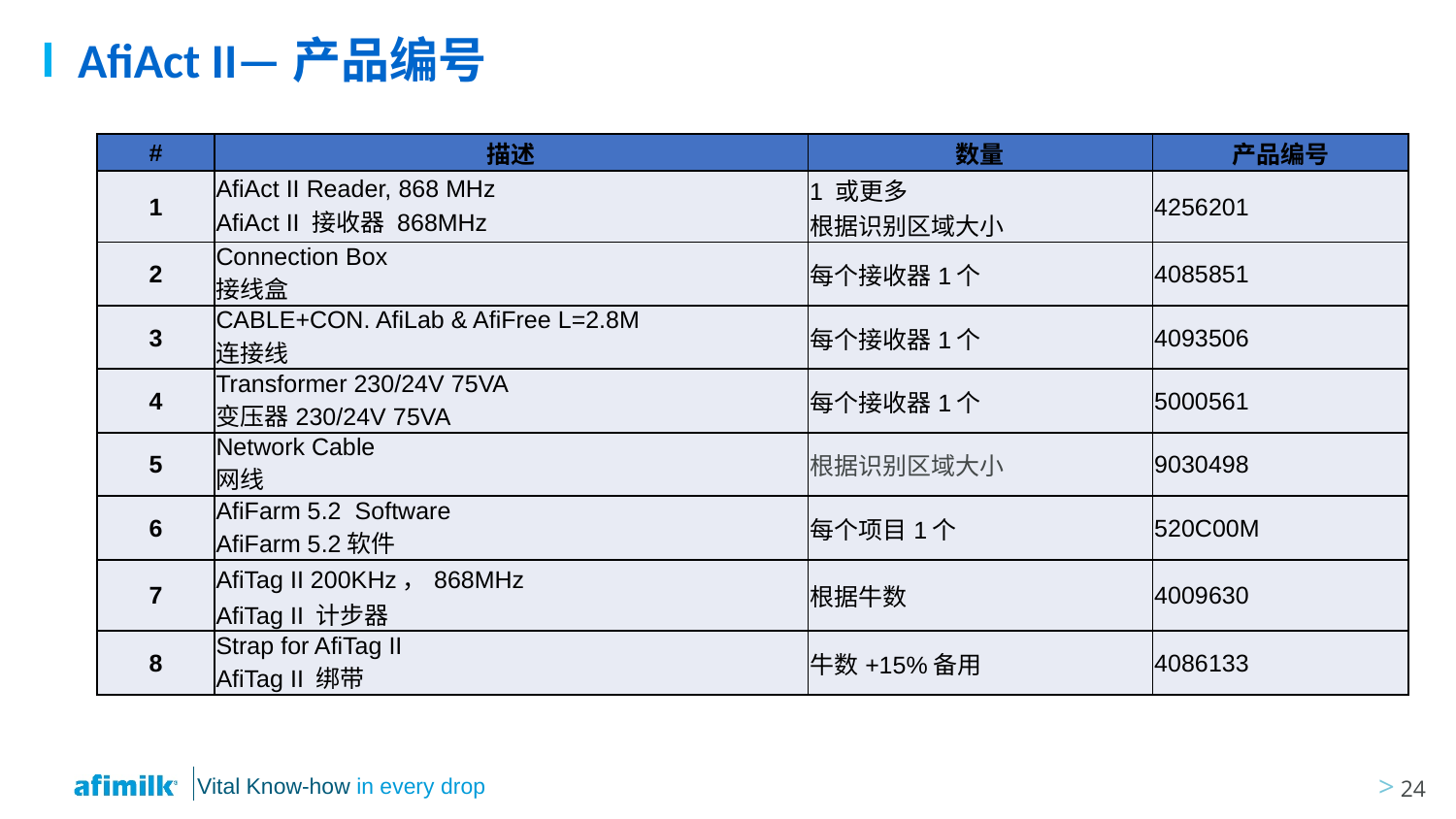

# AfiAct II—产品编号
| # | 描述 | 数量 | 产品编号 |
| --- | --- | --- | --- |
| 1 | AfiAct II Reader, 868 MHz AfiAct II 接收器 868MHz | 1 或更多 根据识别区域大小 | 4256201 |
| 2 | Connection Box 接线盒 | 每个接收器1个 | 4085851 |
| 3 | CABLE+CON. AfiLab & AfiFree L=2.8M 连接线 | 每个接收器1个 | 4093506 |
| 4 | Transformer 230/24V 75VA 变压器230/24V 75VA | 每个接收器1个 | 5000561 |
| 5 | Network Cable 网线 | 根据识别区域大小 | 9030498 |
| 6 | AfiFarm 5.2  Software AfiFarm 5.2软件 | 每个项目1个 | 520C00M |
| 7 | AfiTag II 200KHz，868MHz AfiTag II 计步器 | 根据牛数 | 4009630 |
| 8 | Strap for AfiTag II AfiTag II 绑带 | 牛数+15%备用 | 4086133 |